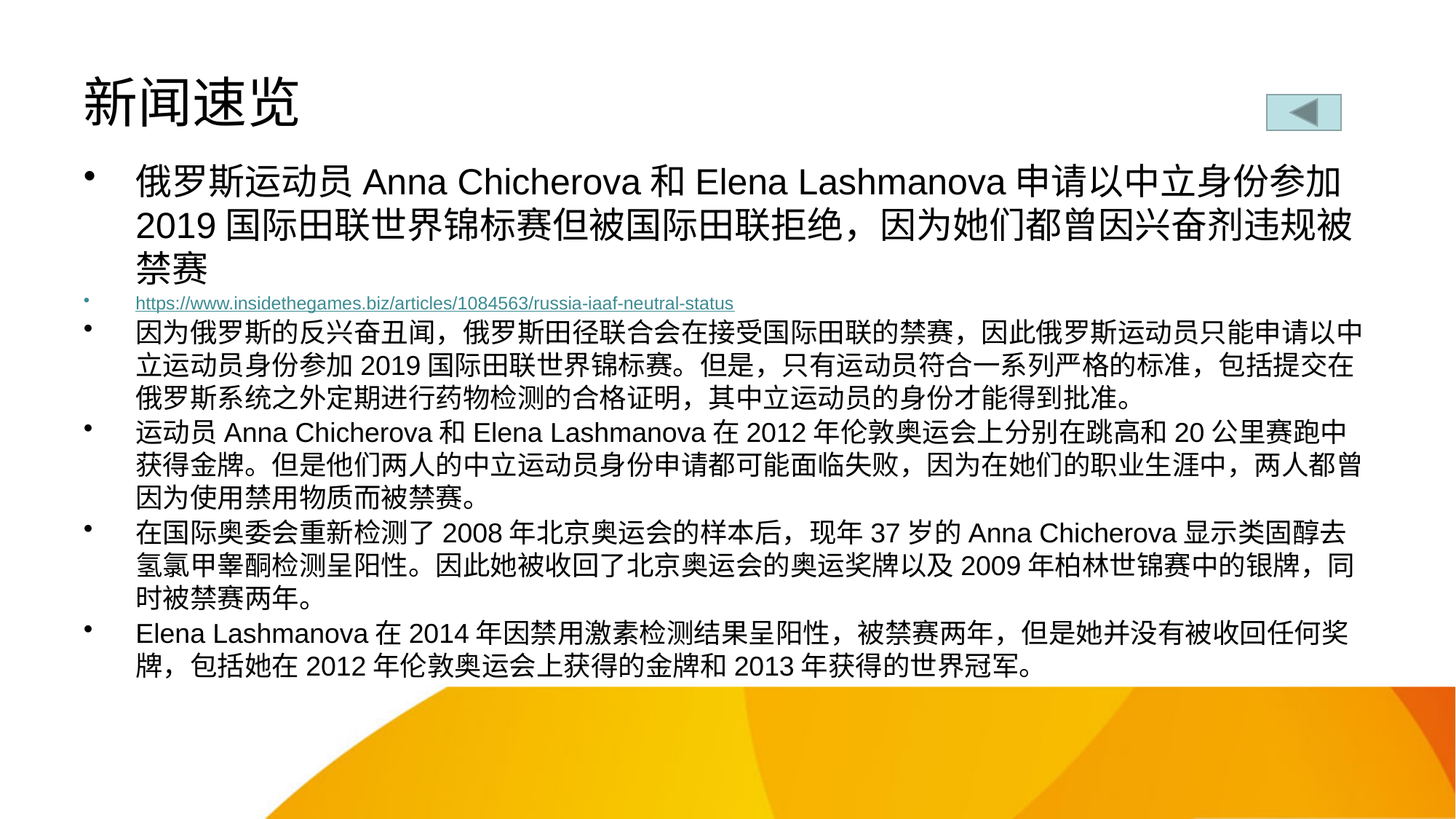

# 新闻速览

俄罗斯运动员Anna Chicherova和Elena Lashmanova申请以中立身份参加2019国际田联世界锦标赛但被国际田联拒绝，因为她们都曾因兴奋剂违规被禁赛
https://www.insidethegames.biz/articles/1084563/russia-iaaf-neutral-status
因为俄罗斯的反兴奋丑闻，俄罗斯田径联合会在接受国际田联的禁赛，因此俄罗斯运动员只能申请以中立运动员身份参加2019国际田联世界锦标赛。但是，只有运动员符合一系列严格的标准，包括提交在俄罗斯系统之外定期进行药物检测的合格证明，其中立运动员的身份才能得到批准。
运动员Anna Chicherova和Elena Lashmanova在2012年伦敦奥运会上分别在跳高和20公里赛跑中获得金牌。但是他们两人的中立运动员身份申请都可能面临失败，因为在她们的职业生涯中，两人都曾因为使用禁用物质而被禁赛。
在国际奥委会重新检测了2008年北京奥运会的样本后，现年37岁的Anna Chicherova显示类固醇去氢氯甲睾酮检测呈阳性。因此她被收回了北京奥运会的奥运奖牌以及2009年柏林世锦赛中的银牌，同时被禁赛两年。
Elena Lashmanova在2014年因禁用激素检测结果呈阳性，被禁赛两年，但是她并没有被收回任何奖牌，包括她在2012年伦敦奥运会上获得的金牌和2013年获得的世界冠军。